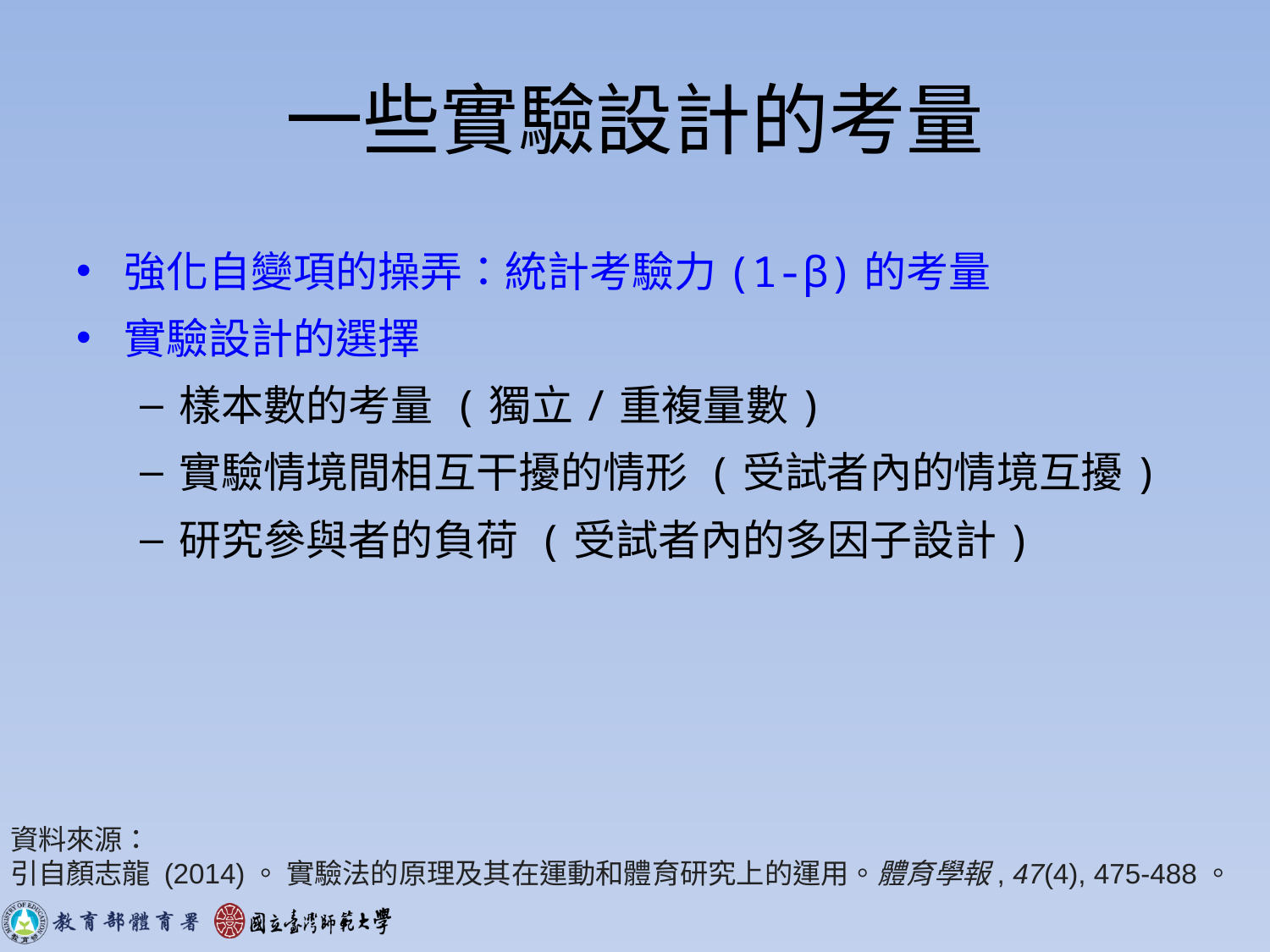

# 一些實驗設計的考量
強化自變項的操弄：統計考驗力(1-β)的考量
實驗設計的選擇
樣本數的考量 (獨立/重複量數)
實驗情境間相互干擾的情形 (受試者內的情境互擾)
研究參與者的負荷 (受試者內的多因子設計)
資料來源：
引自顏志龍 (2014)。 實驗法的原理及其在運動和體育研究上的運用。體育學報, 47(4), 475-488。